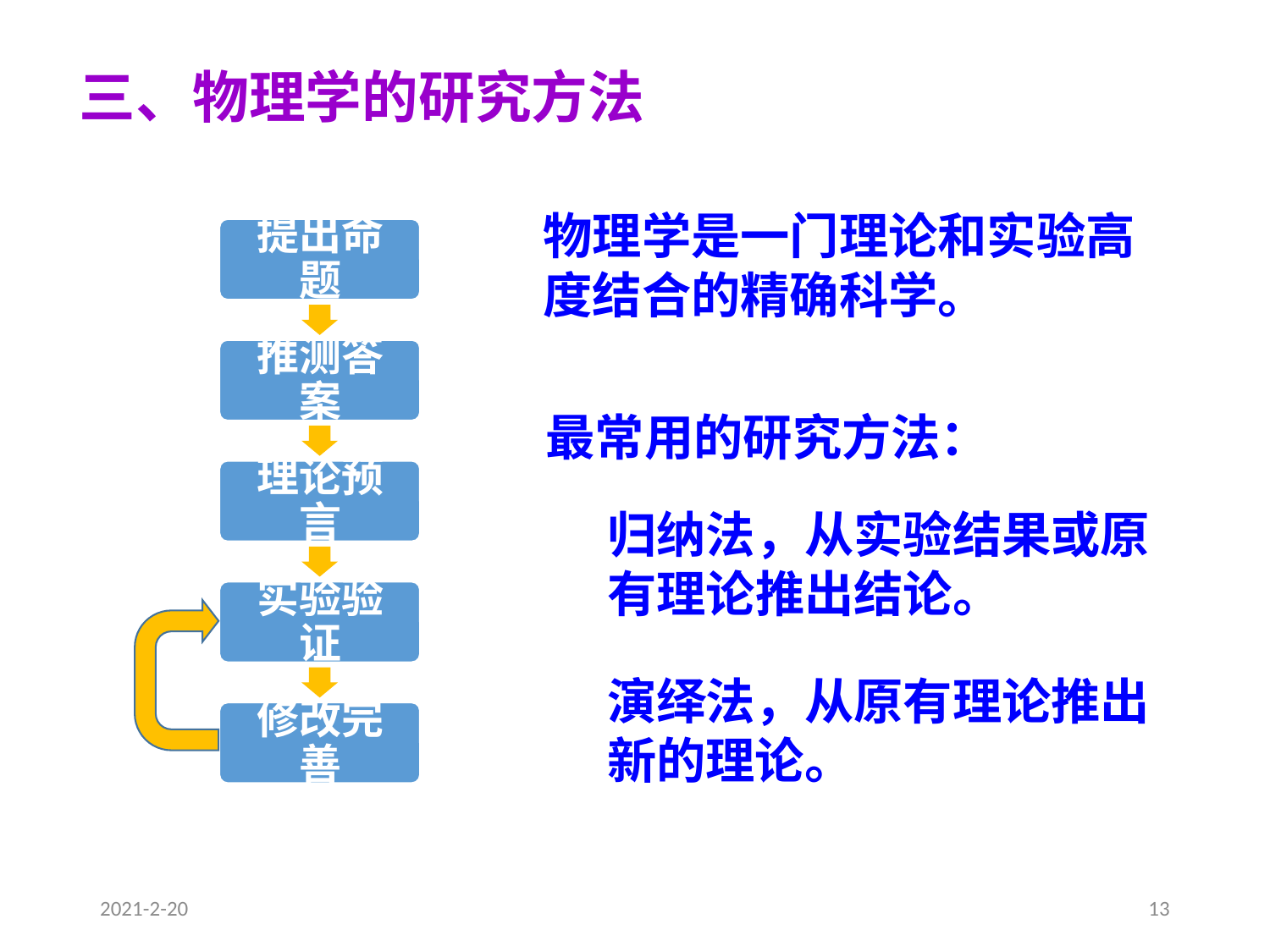

三、物理学的研究方法
物理学是一门理论和实验高度结合的精确科学。
提出命题

推测答案

理论预言

实验验证

修改完善

最常用的研究方法：
归纳法，从实验结果或原有理论推出结论。
演绎法，从原有理论推出新的理论。
2021-2-20
13